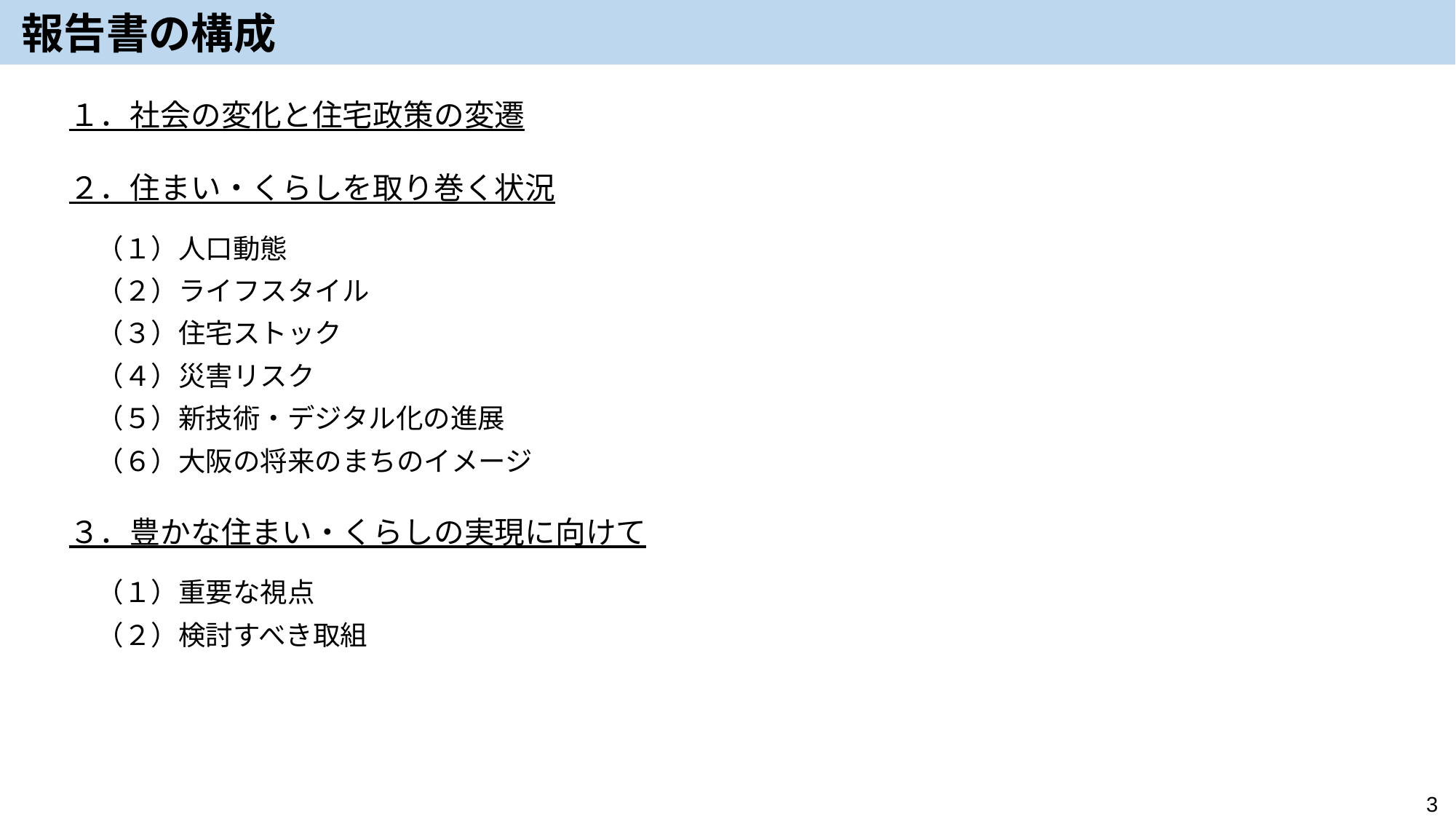

報告書の構成
１．社会の変化と住宅政策の変遷

２．住まい・くらしを取り巻く状況

　（１）人口動態
　（２）ライフスタイル
　（３）住宅ストック
　（４）災害リスク
　（５）新技術・デジタル化の進展
　（６）大阪の将来のまちのイメージ

３．豊かな住まい・くらしの実現に向けて

　（１）重要な視点
　（２）検討すべき取組

3